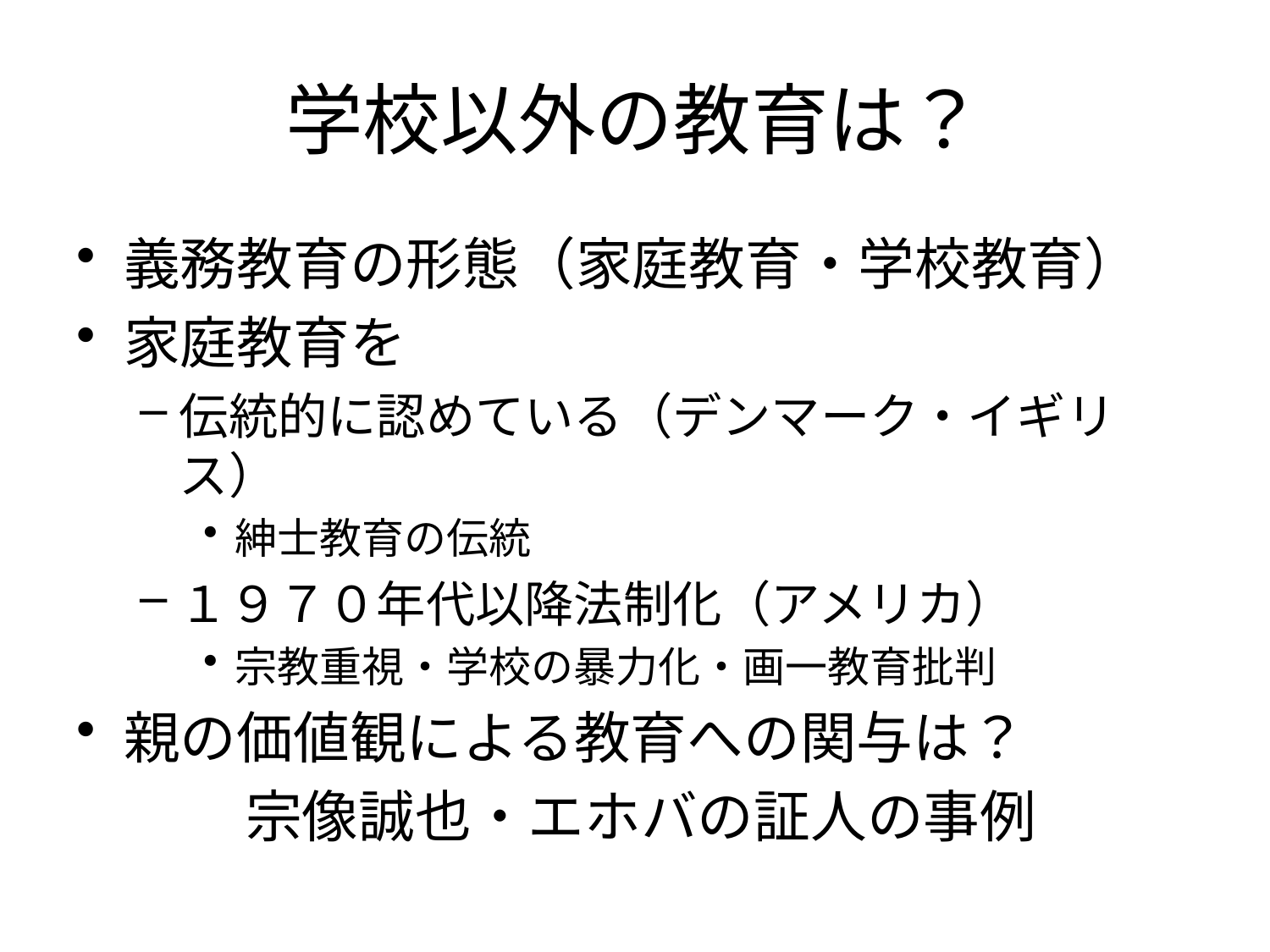

# 学校以外の教育は？
義務教育の形態（家庭教育・学校教育）
家庭教育を
伝統的に認めている（デンマーク・イギリス）
紳士教育の伝統
１９７０年代以降法制化（アメリカ）
宗教重視・学校の暴力化・画一教育批判
親の価値観による教育への関与は？
　　　宗像誠也・エホバの証人の事例